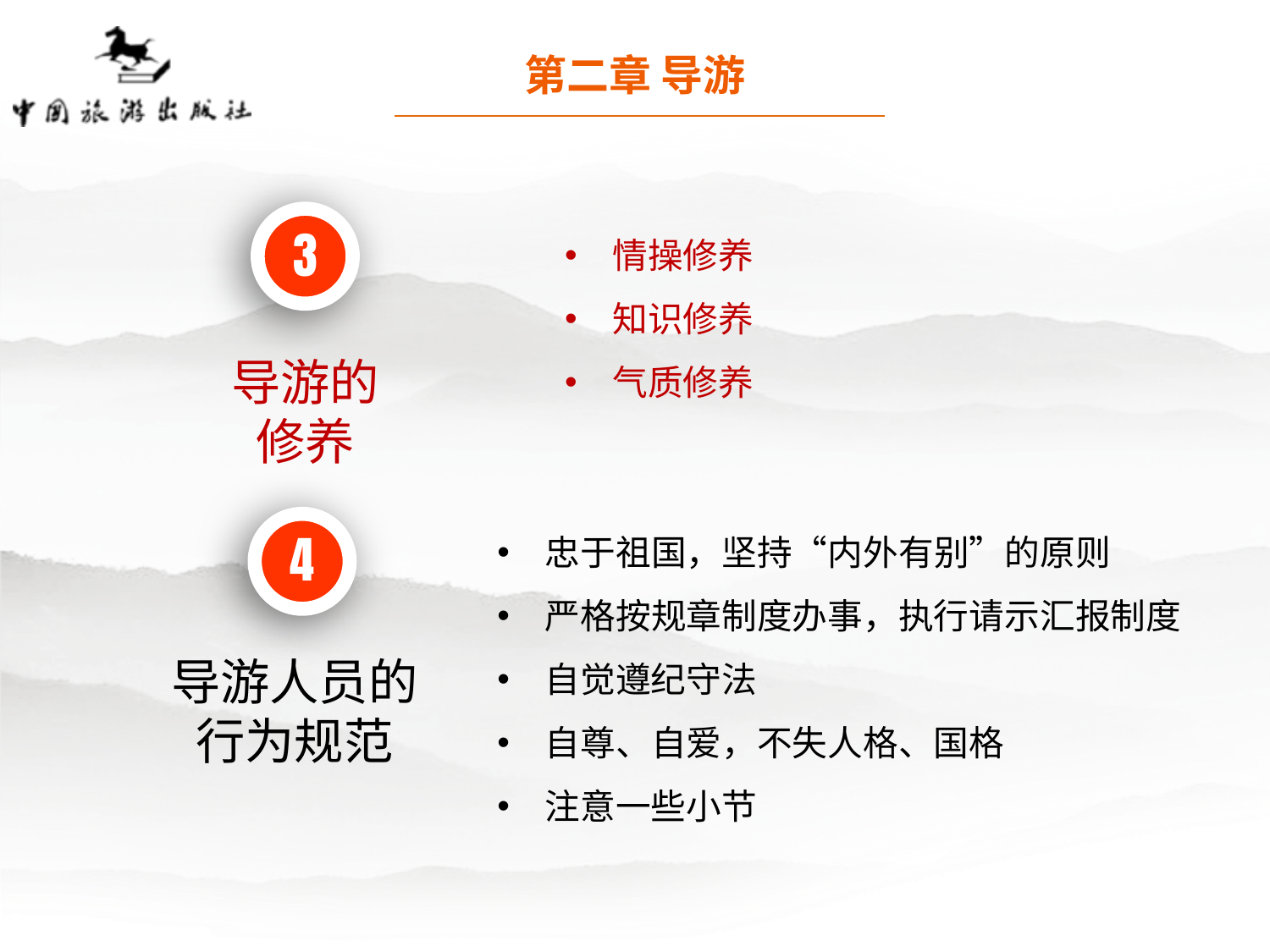

第二章 导游
情操修养
知识修养
气质修养
3
导游的
修养
忠于祖国，坚持“内外有别”的原则
严格按规章制度办事，执行请示汇报制度
自觉遵纪守法
自尊、自爱，不失人格、国格
注意一些小节
4
导游人员的
行为规范